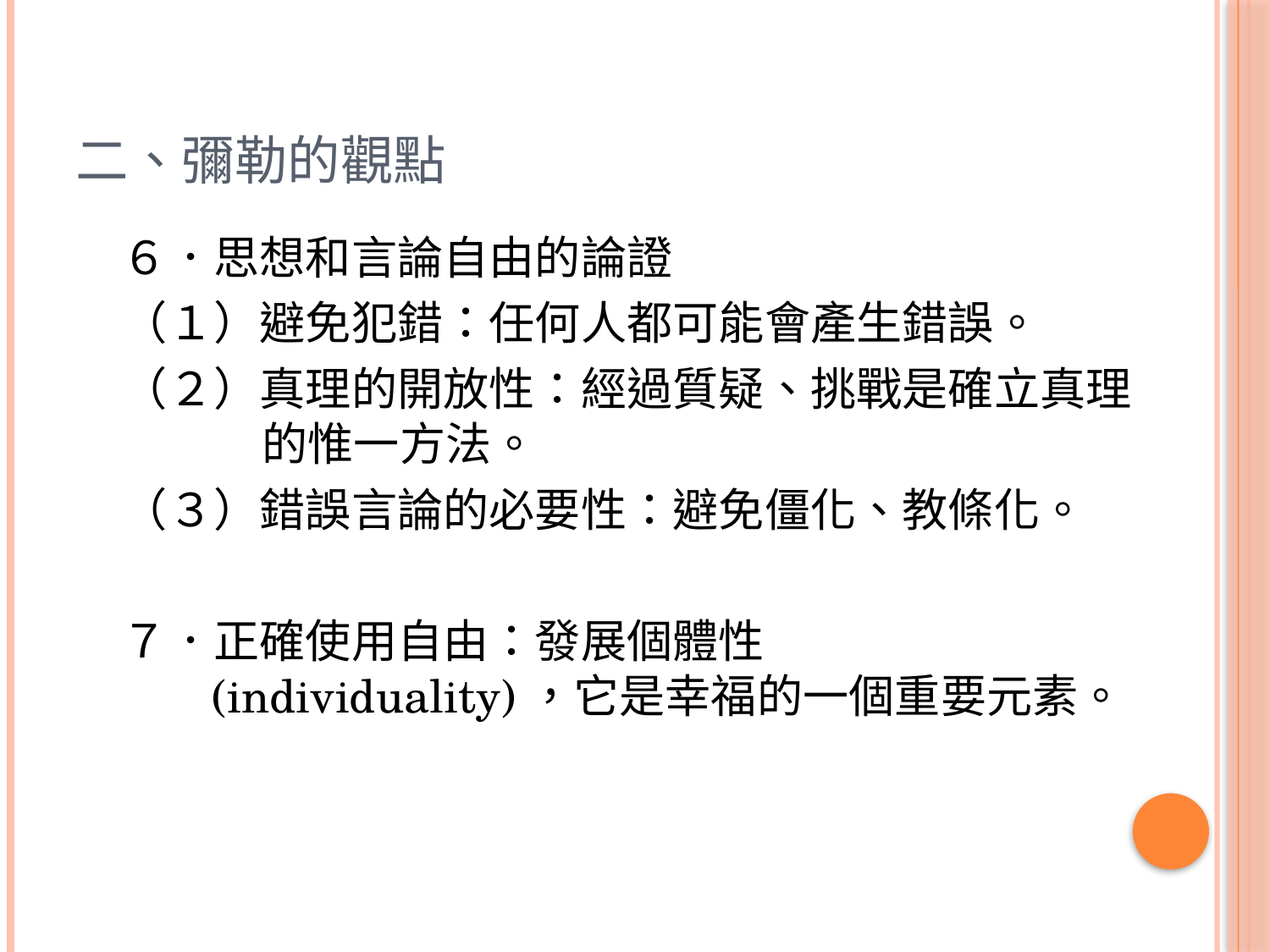

# 二、彌勒的觀點
　６．思想和言論自由的論證
　（１）避免犯錯：任何人都可能會產生錯誤。
　（２）真理的開放性：經過質疑、挑戰是確立真理的惟一方法。
　（３）錯誤言論的必要性：避免僵化、教條化。

　７．正確使用自由：發展個體性(individuality)，它是幸福的一個重要元素。